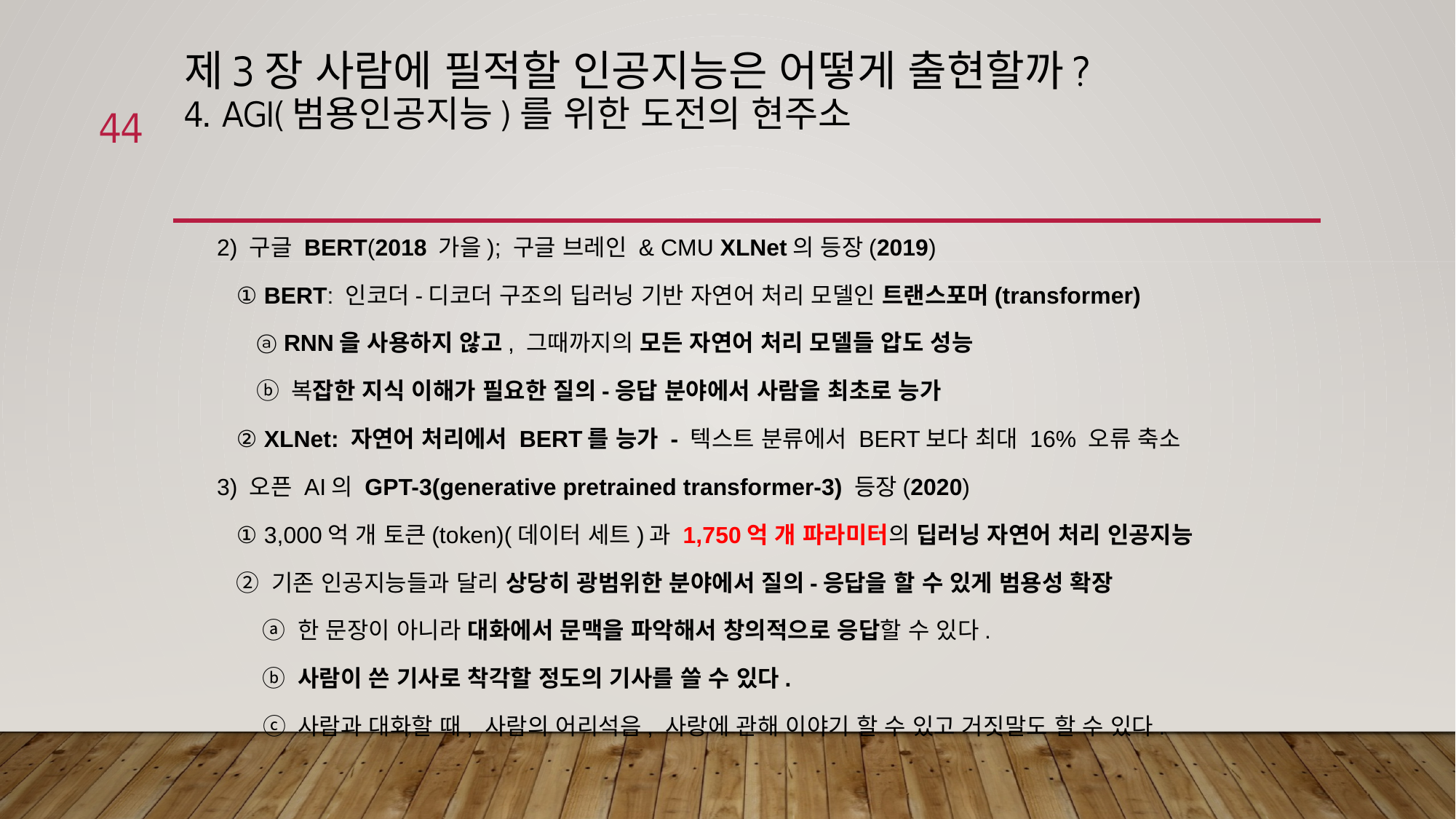

# 제3장 사람에 필적할 인공지능은 어떻게 출현할까? 4. AGI(범용인공지능)를 위한 도전의 현주소
44

     2) 구글 BERT(2018 가을); 구글 브레인 & CMU XLNet의 등장(2019)
        ① BERT: 인코더-디코더 구조의 딥러닝 기반 자연어 처리 모델인 트랜스포머(transformer)
           ⓐ RNN을 사용하지 않고, 그때까지의 모든 자연어 처리 모델들 압도 성능
           ⓑ 복잡한 지식 이해가 필요한 질의-응답 분야에서 사람을 최초로 능가
        ② XLNet: 자연어 처리에서 BERT를 능가 - 텍스트 분류에서 BERT보다 최대 16% 오류 축소
     3) 오픈 AI의 GPT-3(generative pretrained transformer-3) 등장(2020)
        ① 3,000억 개 토큰(token)(데이터 세트)과 1,750억 개 파라미터의 딥러닝 자연어 처리 인공지능
        ② 기존 인공지능들과 달리 상당히 광범위한 분야에서 질의-응답을 할 수 있게 범용성 확장
            ⓐ 한 문장이 아니라 대화에서 문맥을 파악해서 창의적으로 응답할 수 있다.
            ⓑ 사람이 쓴 기사로 착각할 정도의 기사를 쓸 수 있다.
            ⓒ 사람과 대화할 때, 사람의 어리석음, 사랑에 관해 이야기 할 수 있고 거짓말도 할 수 있다.